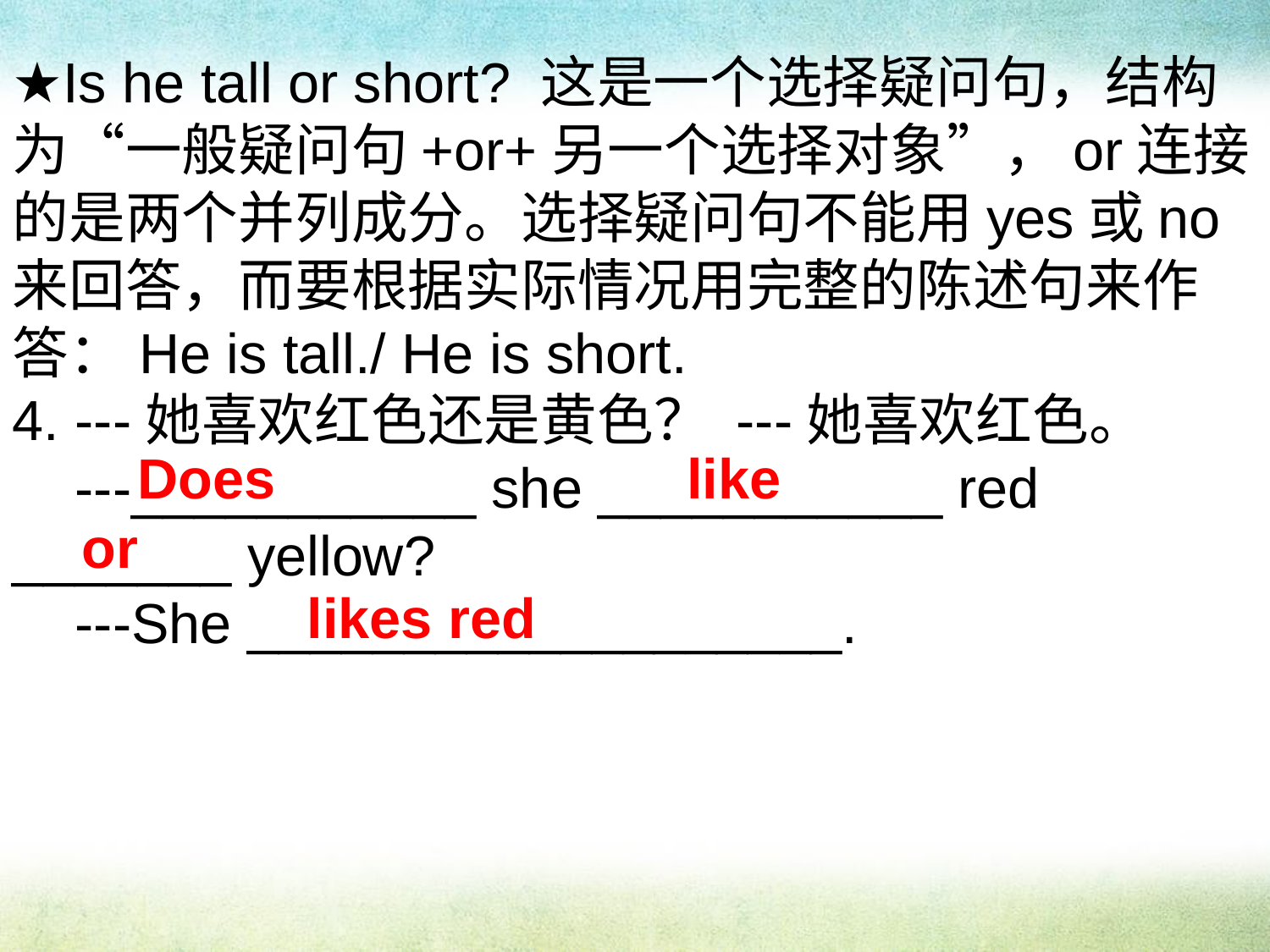

★Is he tall or short? 这是一个选择疑问句，结构为“一般疑问句+or+另一个选择对象”，or连接的是两个并列成分。选择疑问句不能用yes或no来回答，而要根据实际情况用完整的陈述句来作答：He is tall./ He is short.
4. ---她喜欢红色还是黄色？ ---她喜欢红色。
    ---___________ she ___________ red _______ yellow?
    ---She ___________________.
Does
like
or
likes red